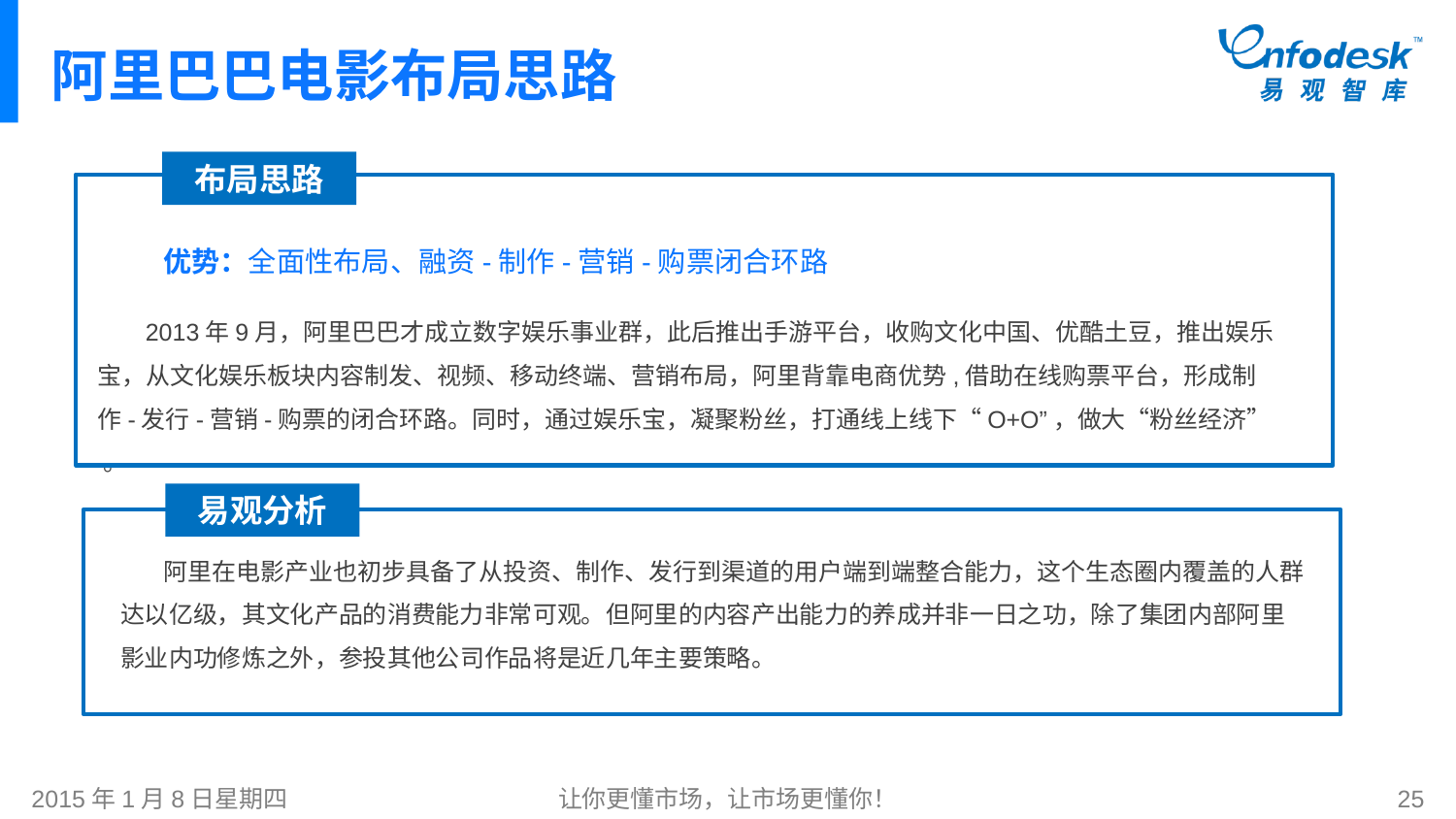

# 阿里巴巴电影布局思路
布局思路

优势：全面性布局、融资-制作-营销-购票闭合环路
       2013年9月，阿里巴巴才成立数字娱乐事业群，此后推出手游平台，收购文化中国、优酷土豆，推出娱乐宝，从文化娱乐板块内容制发、视频、移动终端、营销布局，阿里背靠电商优势,借助在线购票平台，形成制作-发行-营销-购票的闭合环路。同时，通过娱乐宝，凝聚粉丝，打通线上线下“O+O”，做大“粉丝经济” 。
易观分析

       阿里在电影产业也初步具备了从投资、制作、发行到渠道的用户端到端整合能力，这个生态圈内覆盖的人群达以亿级，其文化产品的消费能力非常可观。但阿里的内容产出能力的养成并非一日之功，除了集团内部阿里影业内功修炼之外，参投其他公司作品将是近几年主要策略。
2015年1月8日星期四
让你更懂市场，让市场更懂你！
25